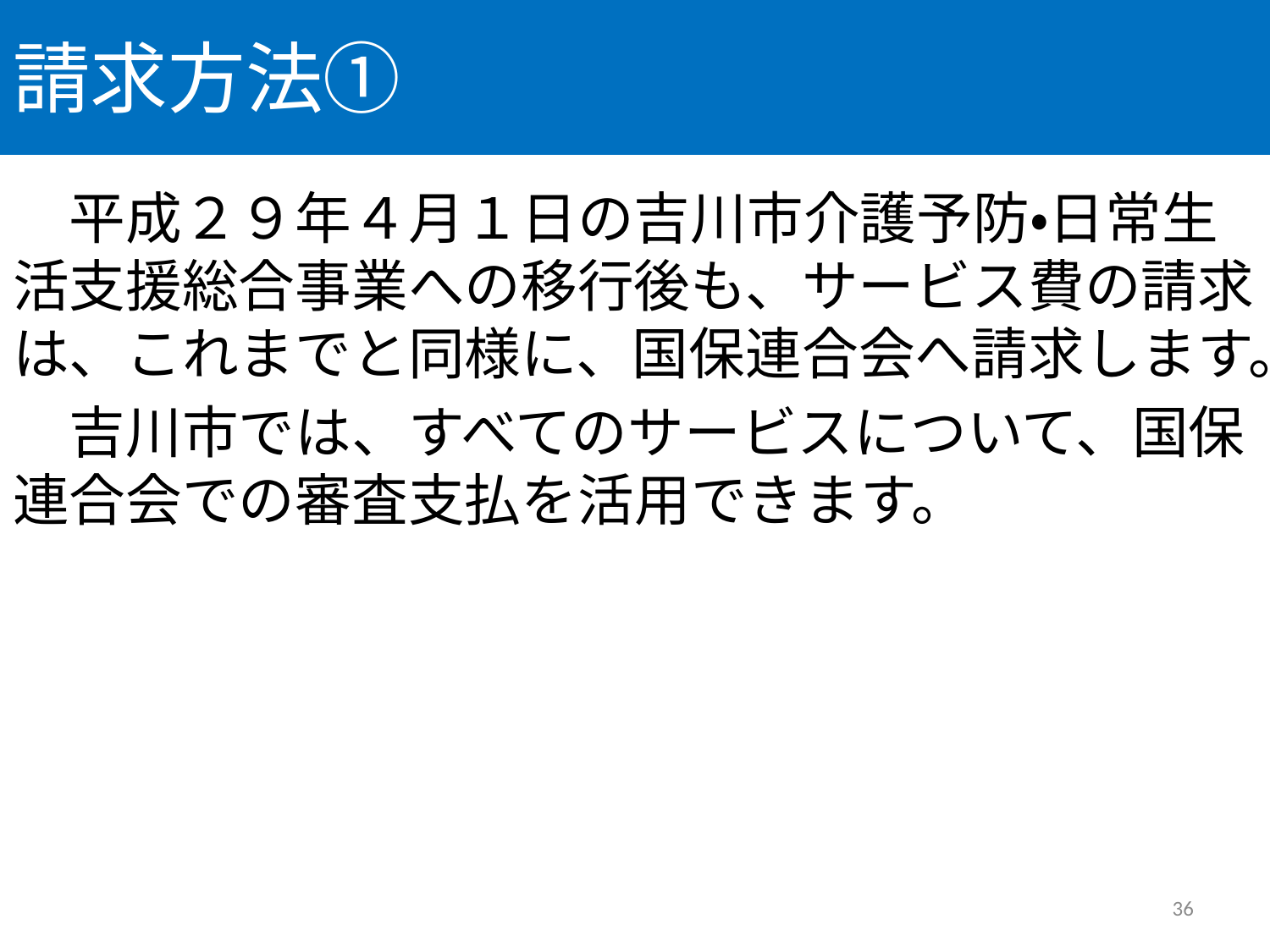

# 請求方法①
　平成２９年４月１日の吉川市介護予防・日常生活支援総合事業への移行後も、サービス費の請求は、これまでと同様に、国保連合会へ請求します。
　吉川市では、すべてのサービスについて、国保連合会での審査支払を活用できます。
36